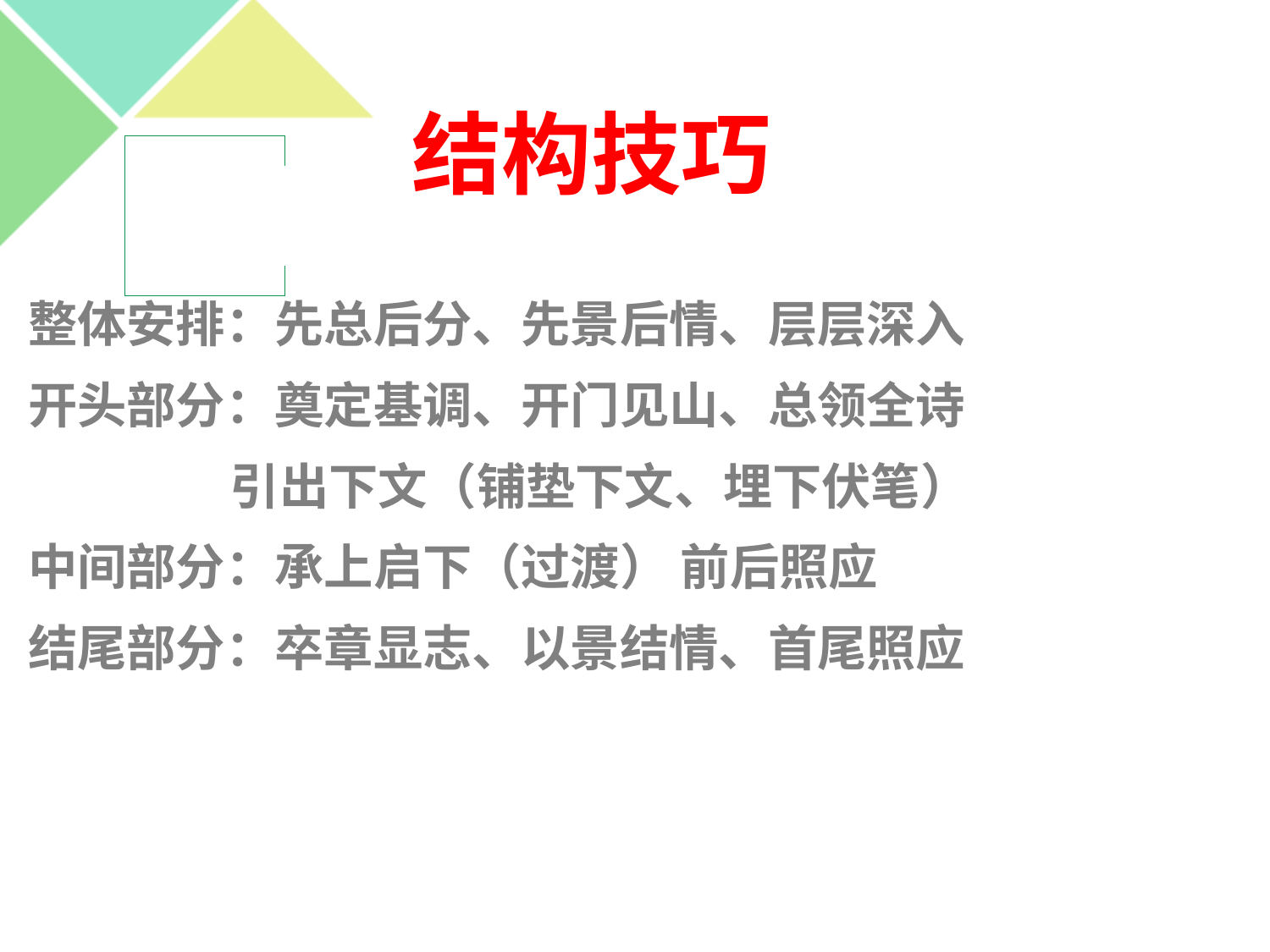

结构技巧
   整体安排：先总后分、先景后情、层层深入
   开头部分：奠定基调、开门见山、总领全诗
                     引出下文（铺垫下文、埋下伏笔）
   中间部分：承上启下（过渡） 前后照应
   结尾部分：卒章显志、以景结情、首尾照应